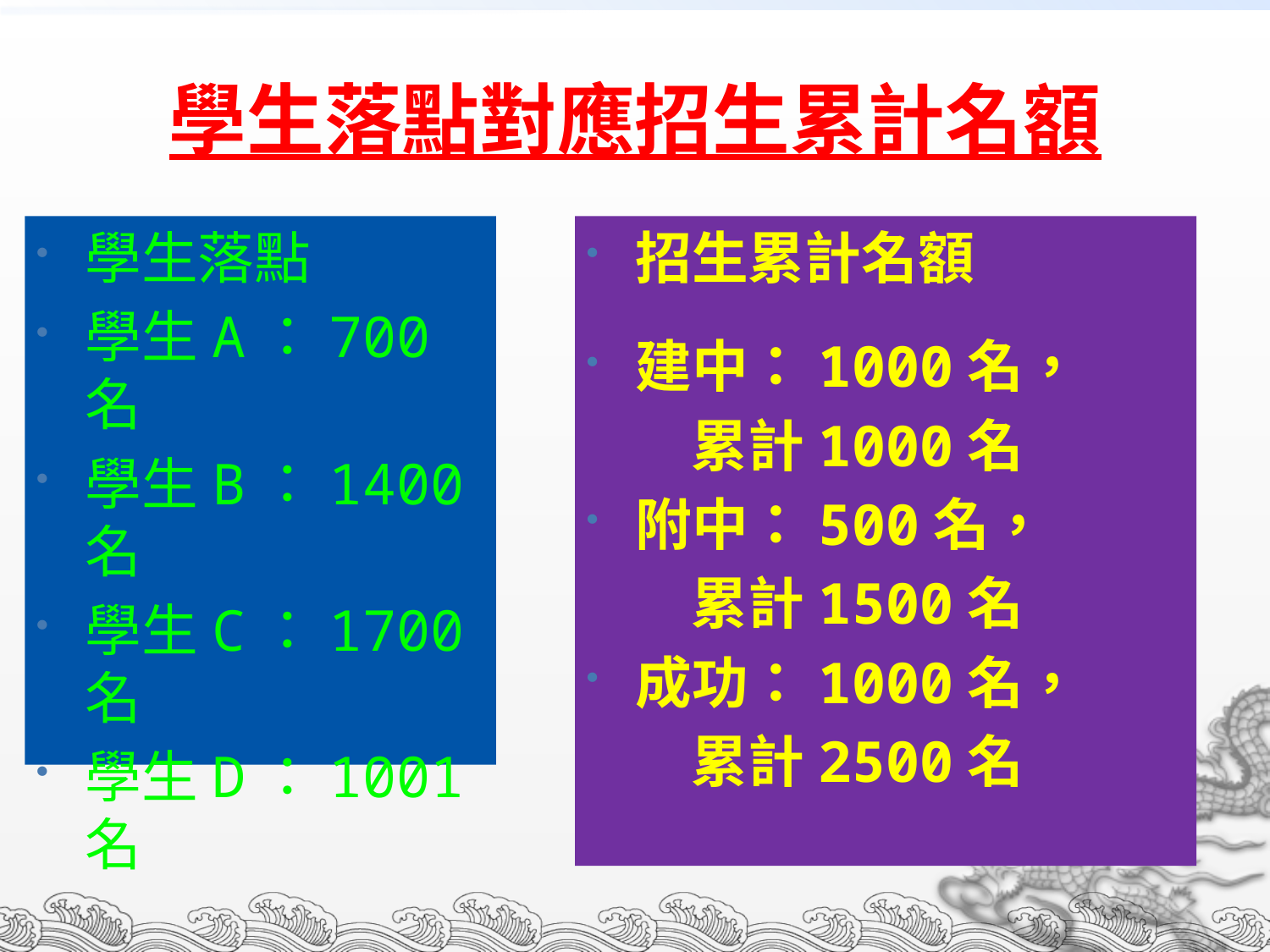

# 學生落點對應招生累計名額
學生落點
學生A：700名
學生B：1400名
學生C：1700名
學生D：1001名

招生累計名額

建中：1000名，
       累計1000名
附中：500名，
       累計1500名
成功：1000名，
       累計2500名